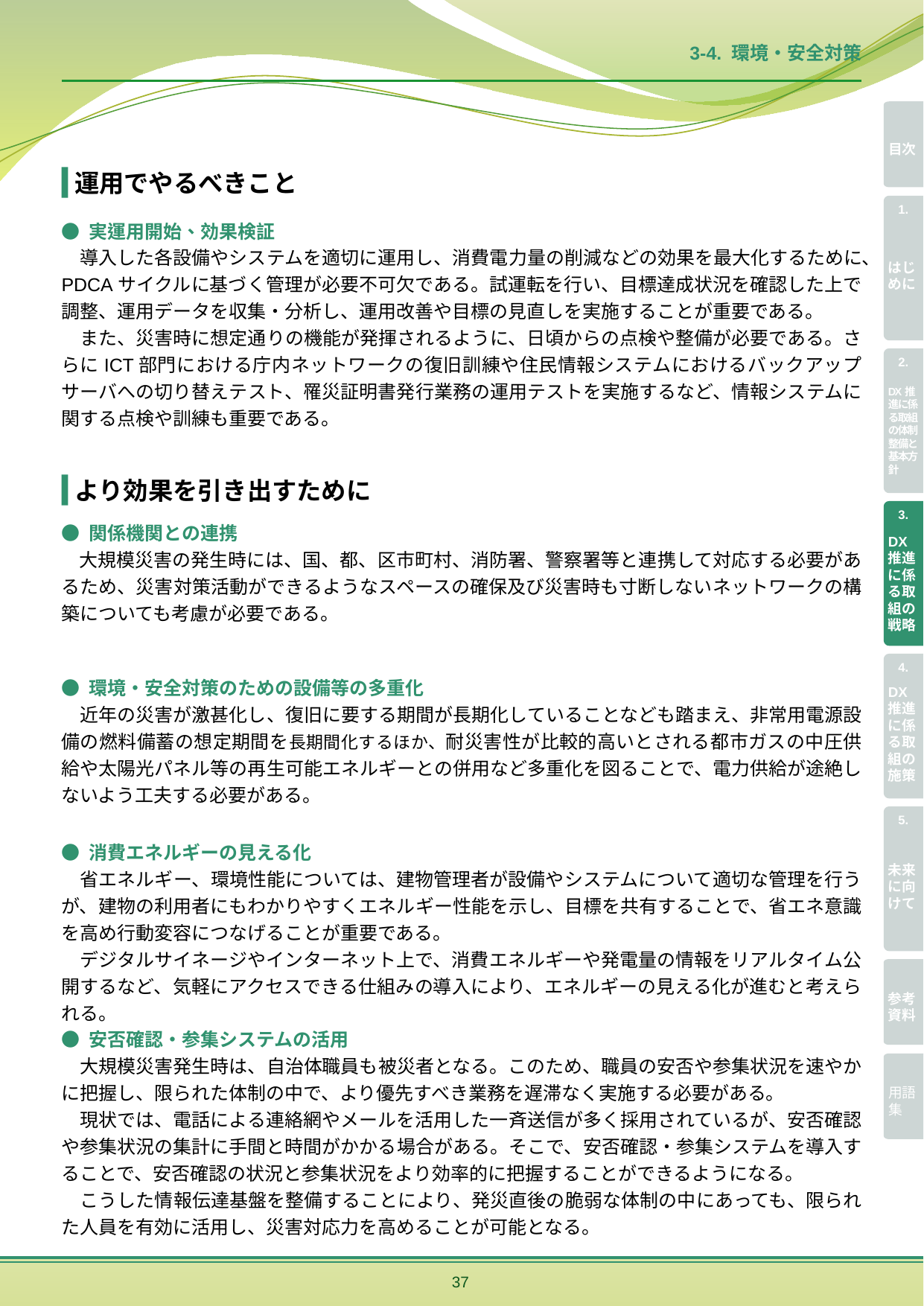

3-4. 環境・安全対策

運用でやるべきこと
● 実運用開始、効果検証
　導入した各設備やシステムを適切に運用し、消費電力量の削減などの効果を最大化するために、PDCAサイクルに基づく管理が必要不可欠である。試運転を行い、目標達成状況を確認した上で調整、運用データを収集・分析し、運用改善や目標の見直しを実施することが重要である。
　また、災害時に想定通りの機能が発揮されるように、日頃からの点検や整備が必要である。さらにICT部門における庁内ネットワークの復旧訓練や住民情報システムにおけるバックアップサーバへの切り替えテスト、罹災証明書発行業務の運用テストを実施するなど、情報システムに関する点検や訓練も重要である。

より効果を引き出すために
● 関係機関との連携
大規模災害の発生時には、国、都、区市町村、消防署、警察署等と連携して対応する必要があるため、災害対策活動ができるようなスペースの確保及び災害時も寸断しないネットワークの構築についても考慮が必要である。
● 環境・安全対策のための設備等の多重化
　近年の災害が激甚化し、復旧に要する期間が長期化していることなども踏まえ、非常用電源設備の燃料備蓄の想定期間を長期間化するほか、耐災害性が比較的高いとされる都市ガスの中圧供給や太陽光パネル等の再生可能エネルギーとの併用など多重化を図ることで、電力供給が途絶しないよう工夫する必要がある。
● 消費エネルギーの見える化
　省エネルギー、環境性能については、建物管理者が設備やシステムについて適切な管理を行うが、建物の利用者にもわかりやすくエネルギー性能を示し、目標を共有することで、省エネ意識を高め行動変容につなげることが重要である。
　デジタルサイネージやインターネット上で、消費エネルギーや発電量の情報をリアルタイム公開するなど、気軽にアクセスできる仕組みの導入により、エネルギーの見える化が進むと考えられる。
● 安否確認・参集システムの活用
　大規模災害発生時は、自治体職員も被災者となる。このため、職員の安否や参集状況を速やかに把握し、限られた体制の中で、より優先すべき業務を遅滞なく実施する必要がある。
　現状では、電話による連絡網やメールを活用した一斉送信が多く採用されているが、安否確認や参集状況の集計に手間と時間がかかる場合がある。そこで、安否確認・参集システムを導入することで、安否確認の状況と参集状況をより効率的に把握することができるようになる。
　こうした情報伝達基盤を整備することにより、発災直後の脆弱な体制の中にあっても、限られた人員を有効に活用し、災害対応力を高めることが可能となる。
37